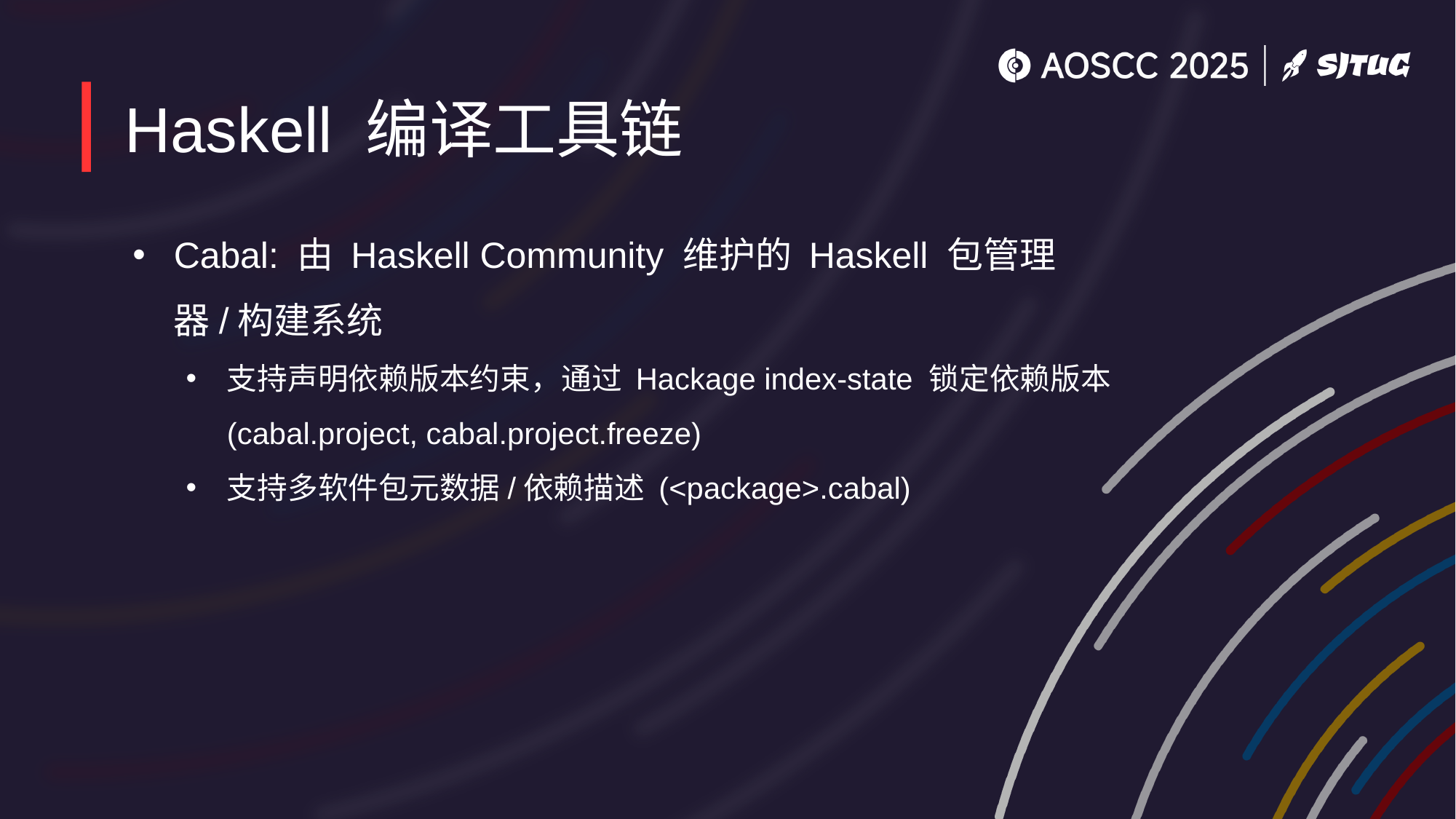

# Haskell 编译工具链
Cabal: 由 Haskell Community 维护的 Haskell 包管理器/构建系统
支持声明依赖版本约束，通过 Hackage index-state 锁定依赖版本 (cabal.project, cabal.project.freeze)
支持多软件包元数据/依赖描述 (<package>.cabal)